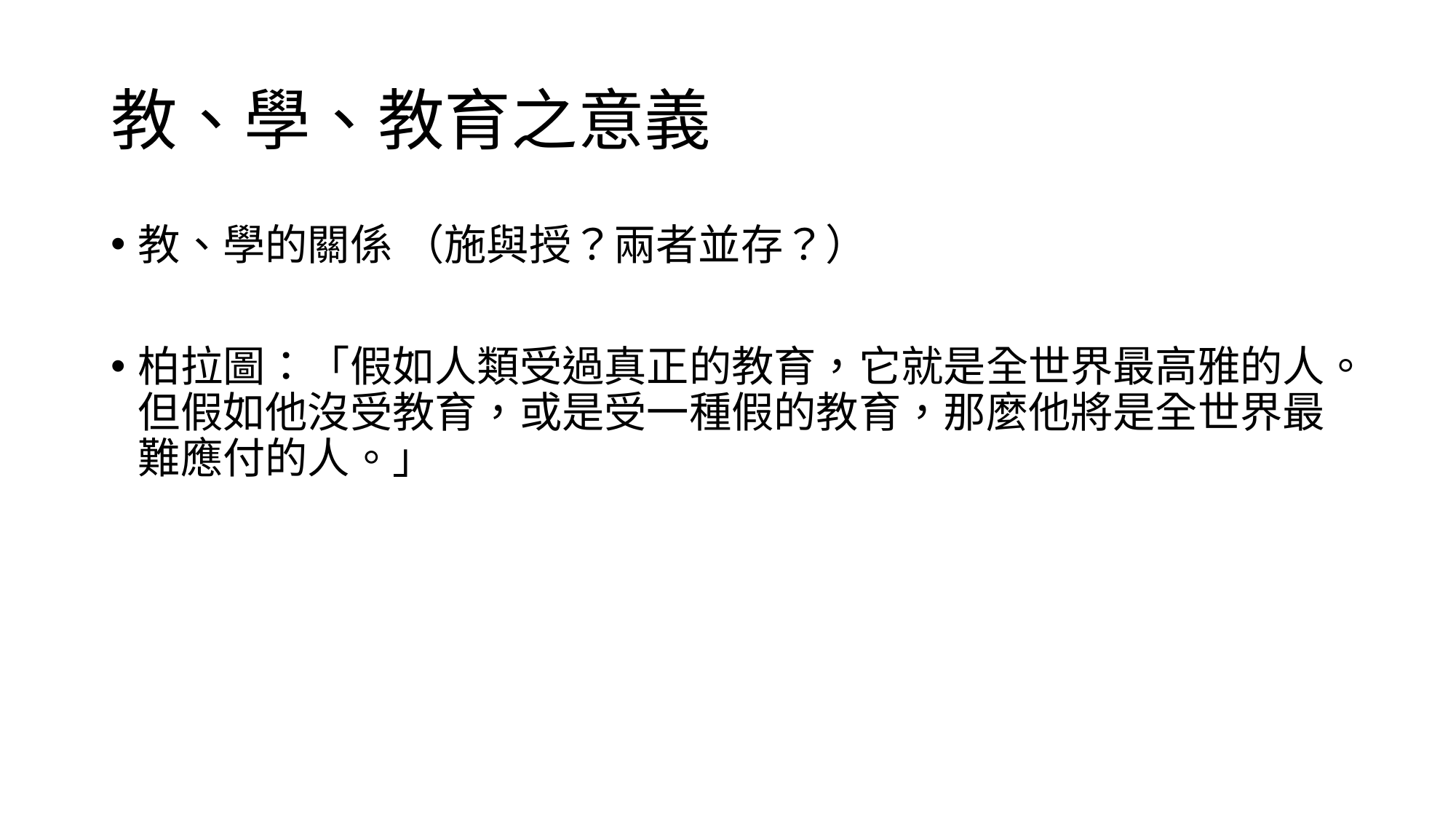

# 教、學、教育之意義
教、學的關係 （施與授？兩者並存？）

柏拉圖：「假如人類受過真正的教育，它就是全世界最高雅的人。但假如他沒受教育，或是受一種假的教育，那麼他將是全世界最難應付的人。」